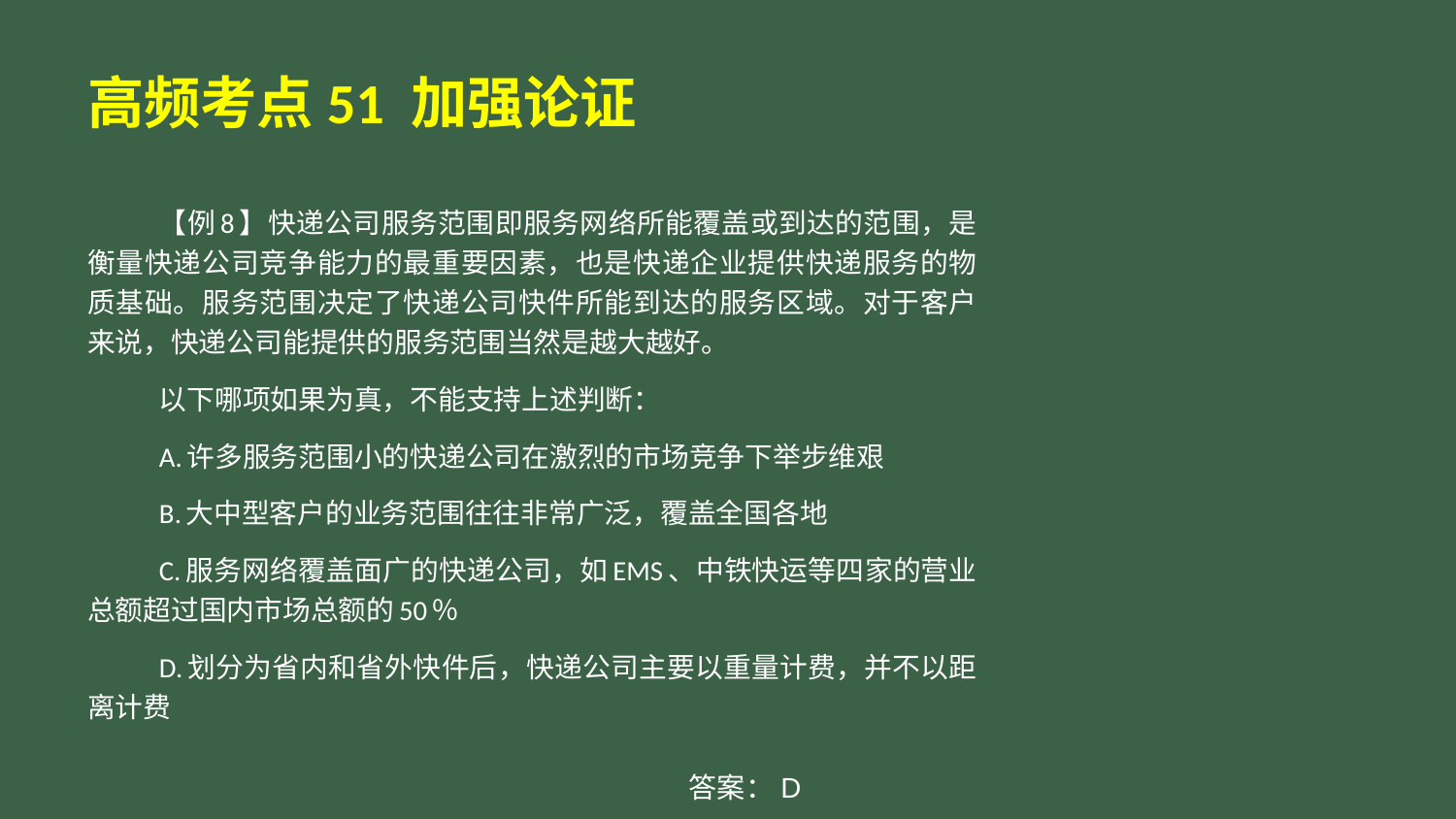

# 高频考点51 加强论证
【例8】快递公司服务范围即服务网络所能覆盖或到达的范围，是衡量快递公司竞争能力的最重要因素，也是快递企业提供快递服务的物质基础。服务范围决定了快递公司快件所能到达的服务区域。对于客户来说，快递公司能提供的服务范围当然是越大越好。
以下哪项如果为真，不能支持上述判断：
A.许多服务范围小的快递公司在激烈的市场竞争下举步维艰
B.大中型客户的业务范围往往非常广泛，覆盖全国各地
C.服务网络覆盖面广的快递公司，如EMS、中铁快运等四家的营业总额超过国内市场总额的50％
D.划分为省内和省外快件后，快递公司主要以重量计费，并不以距离计费

答案：D